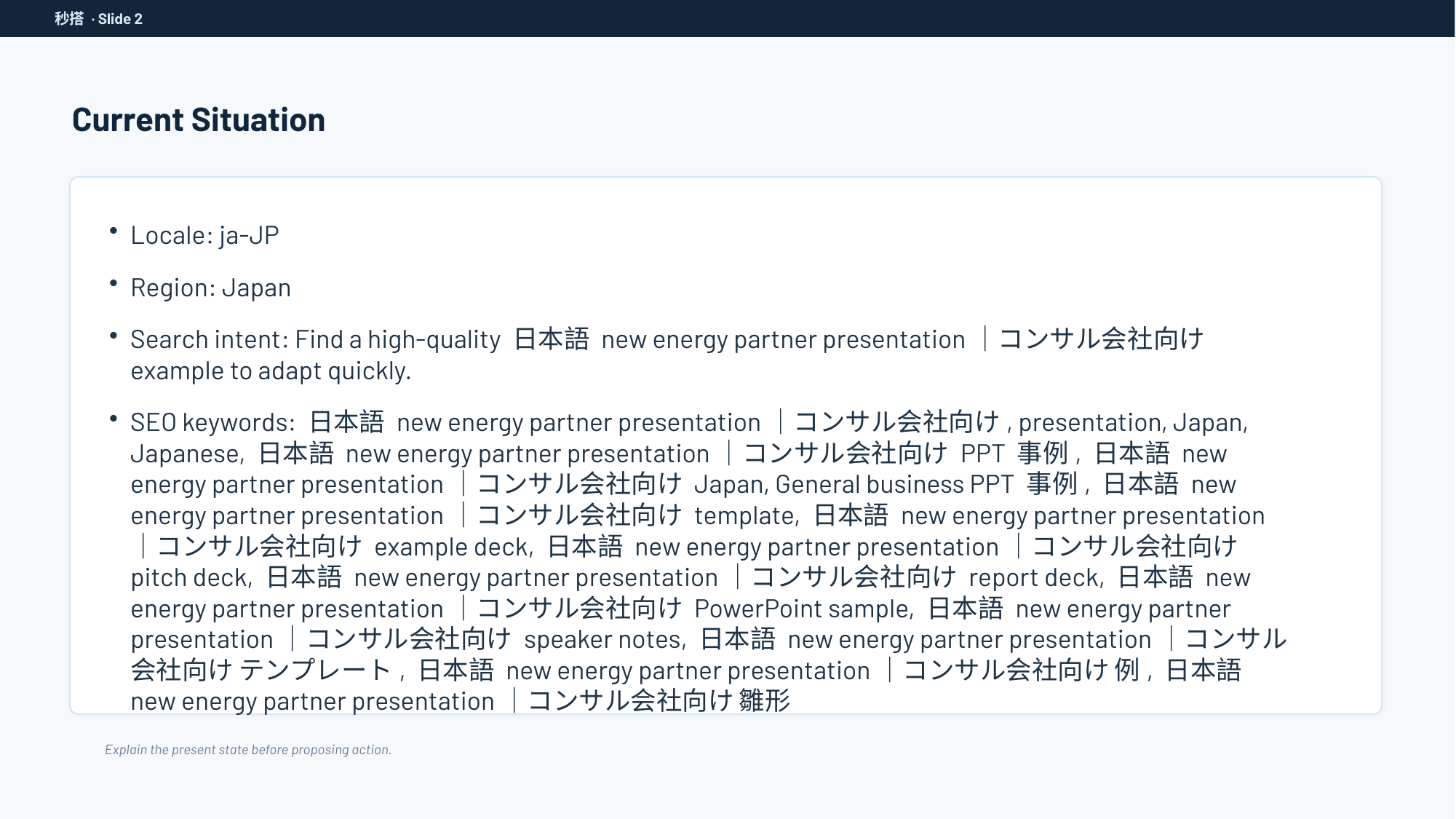

秒搭 · Slide 2
Current Situation

Locale: ja-JP
Region: Japan
Search intent: Find a high-quality 日本語 new energy partner presentation｜コンサル会社向け example to adapt quickly.
SEO keywords: 日本語 new energy partner presentation｜コンサル会社向け, presentation, Japan, Japanese, 日本語 new energy partner presentation｜コンサル会社向け PPT 事例, 日本語 new energy partner presentation｜コンサル会社向け Japan, General business PPT 事例, 日本語 new energy partner presentation｜コンサル会社向け template, 日本語 new energy partner presentation｜コンサル会社向け example deck, 日本語 new energy partner presentation｜コンサル会社向け pitch deck, 日本語 new energy partner presentation｜コンサル会社向け report deck, 日本語 new energy partner presentation｜コンサル会社向け PowerPoint sample, 日本語 new energy partner presentation｜コンサル会社向け speaker notes, 日本語 new energy partner presentation｜コンサル会社向け テンプレート, 日本語 new energy partner presentation｜コンサル会社向け 例, 日本語 new energy partner presentation｜コンサル会社向け 雛形
Explain the present state before proposing action.